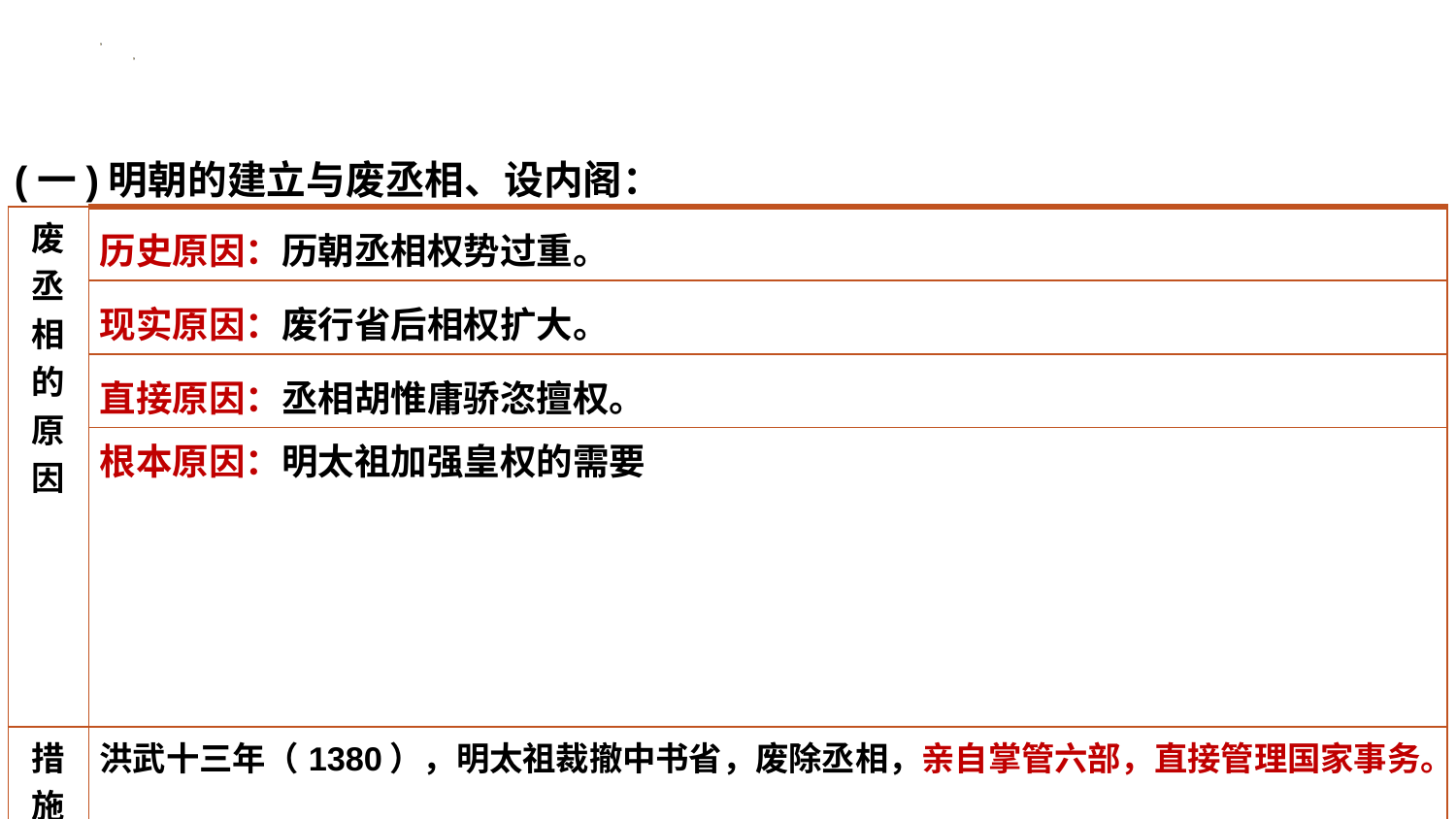

一、明代政治制度的变化
(一)明朝的建立与废丞相、设内阁：
| 废丞相的原因 | 历史原因：历朝丞相权势过重。 |
| --- | --- |
|  | 现实原因：废行省后相权扩大。 |
|  | 直接原因：丞相胡惟庸骄恣擅权。 |
|  | 根本原因：明太祖加强皇权的需要 |
| 措施 | 洪武十三年（1380），明太祖裁撤中书省，废除丞相，亲自掌管六部，直接管理国家事务。 |
| 影响 | ①皇帝集皇权和相权于一身，君主专制空前加强。 ②政务繁忙，效率低，易决策失误。 |